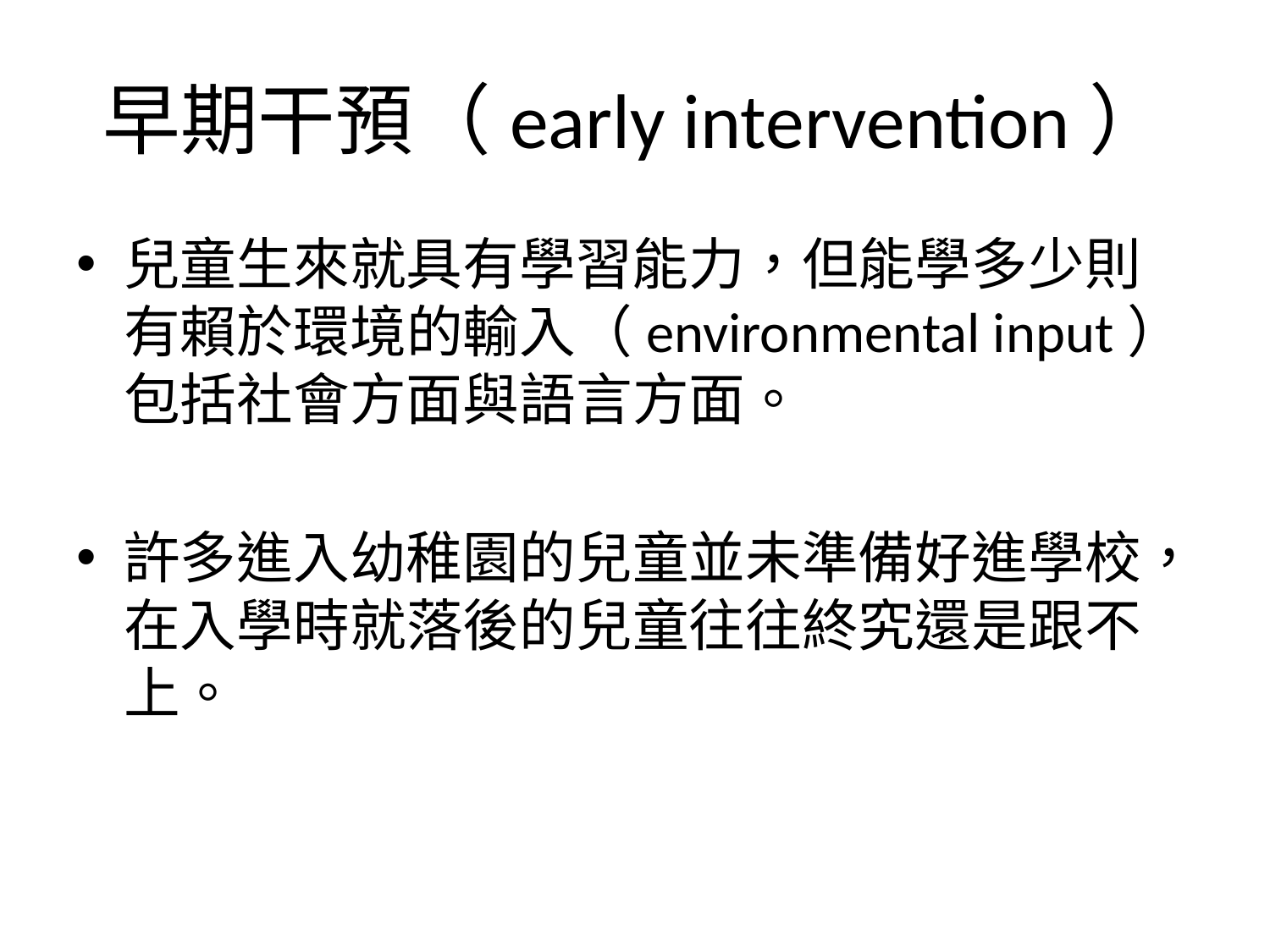

# 早期干預（early intervention）
兒童生來就具有學習能力，但能學多少則有賴於環境的輸入（environmental input）包括社會方面與語言方面。

許多進入幼稚園的兒童並未準備好進學校，在入學時就落後的兒童往往終究還是跟不上。